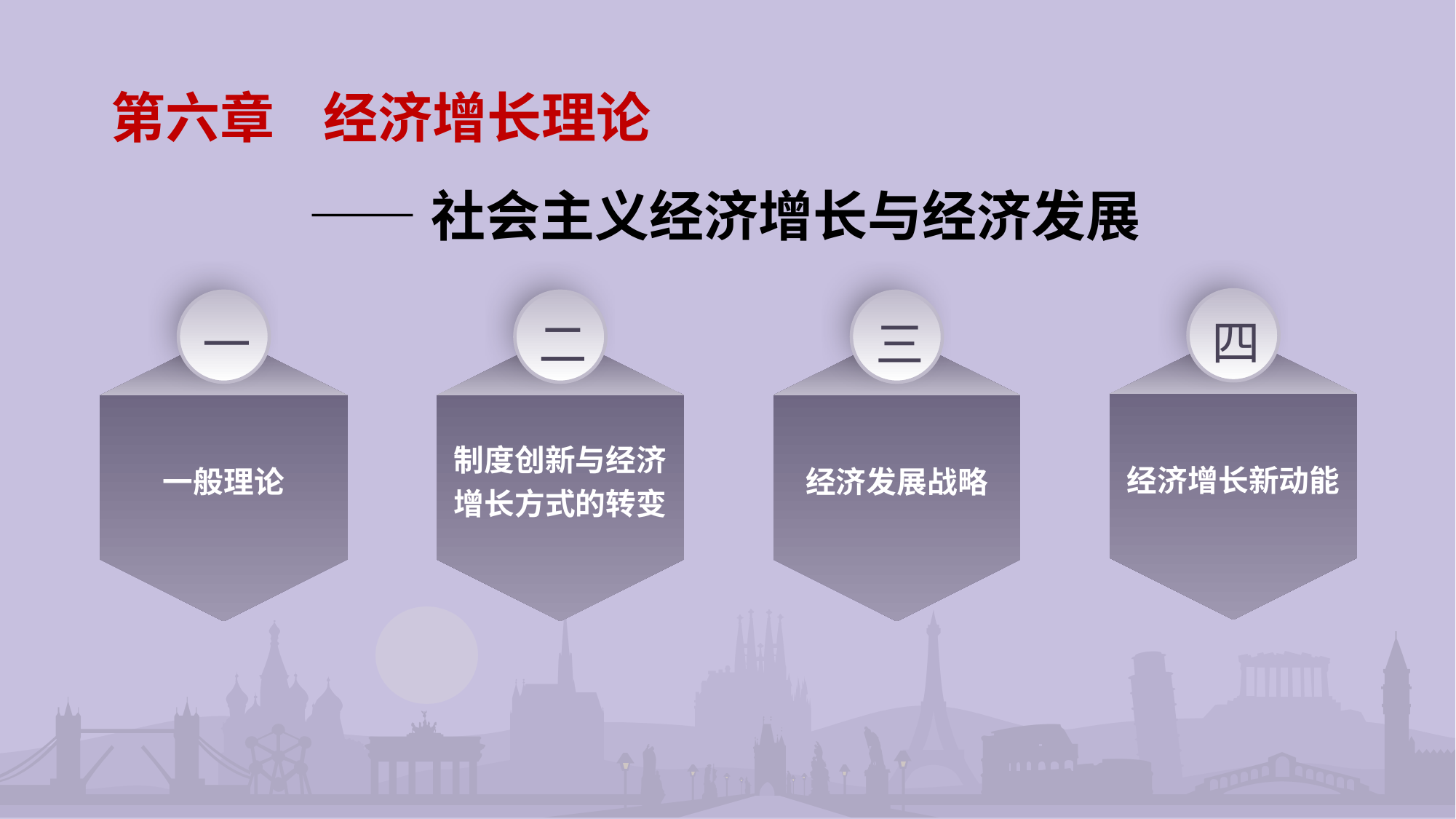

第六章    经济增长理论
                ——社会主义经济增长与经济发展
四
经济增长新动能

一
二
三
一般理论

制度创新与经济增长方式的转变

经济发展战略